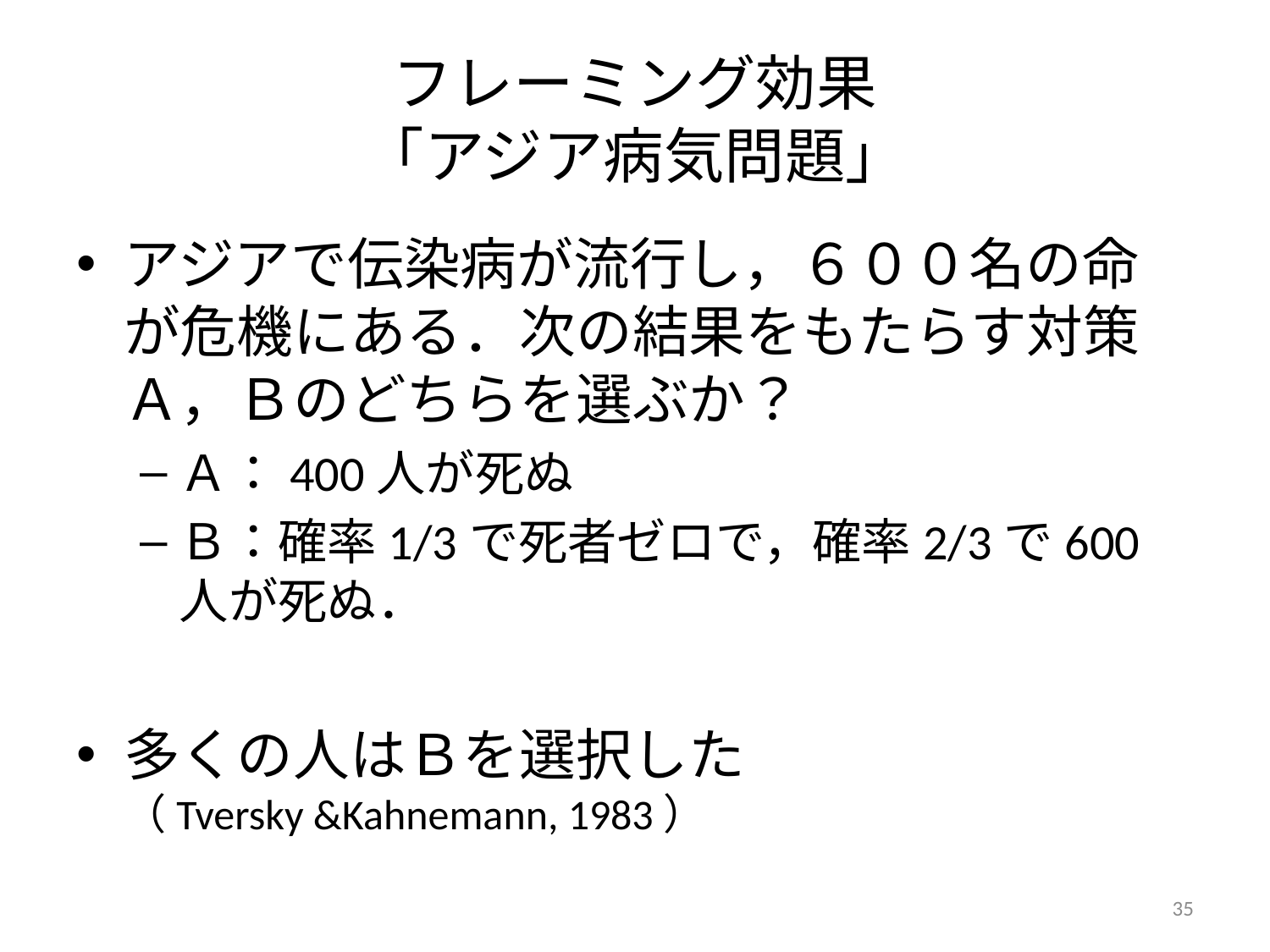

# フレーミング効果 「アジア病気問題」
アジアで伝染病が流行し，６００名の命が危機にある．次の結果をもたらす対策Ａ，Ｂのどちらを選ぶか？
Ａ：400人が死ぬ
Ｂ：確率1/3で死者ゼロで，確率2/3で600人が死ぬ．

多くの人はＢを選択した
（Tversky &Kahnemann, 1983）
35